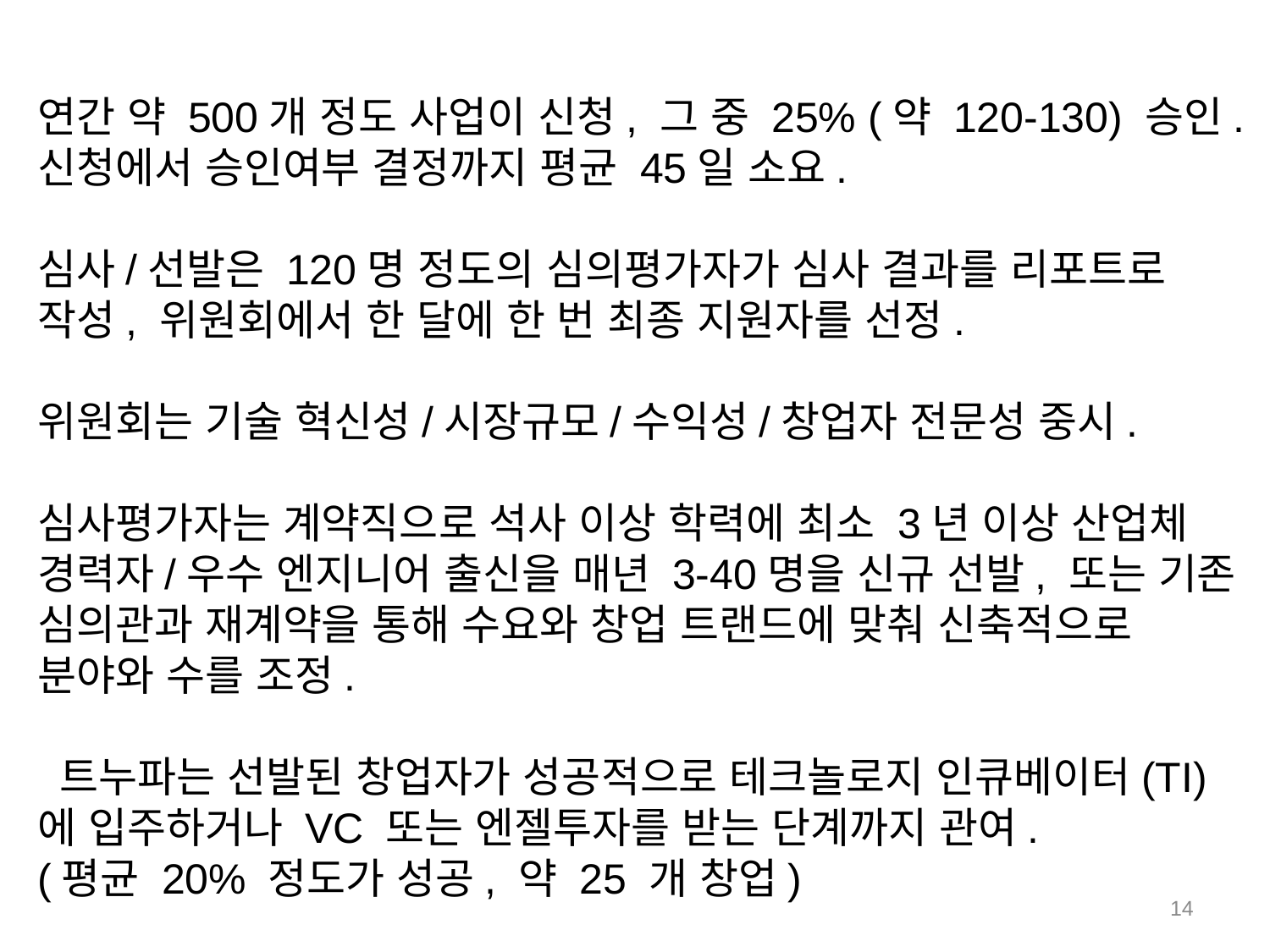

연간 약 500개 정도 사업이 신청, 그 중 25% (약 120-130) 승인.
신청에서 승인여부 결정까지 평균 45일 소요.

심사/선발은 120명 정도의 심의평가자가 심사 결과를 리포트로 작성, 위원회에서 한 달에 한 번 최종 지원자를 선정.

위원회는 기술 혁신성/시장규모/수익성/창업자 전문성 중시.

심사평가자는 계약직으로 석사 이상 학력에 최소 3년 이상 산업체 경력자/우수 엔지니어 출신을 매년 3-40명을 신규 선발, 또는 기존 심의관과 재계약을 통해 수요와 창업 트랜드에 맞춰 신축적으로 분야와 수를 조정.

 트누파는 선발된 창업자가 성공적으로 테크놀로지 인큐베이터(TI)에 입주하거나 VC 또는 엔젤투자를 받는 단계까지 관여.
(평균 20% 정도가 성공, 약 25 개 창업)

14